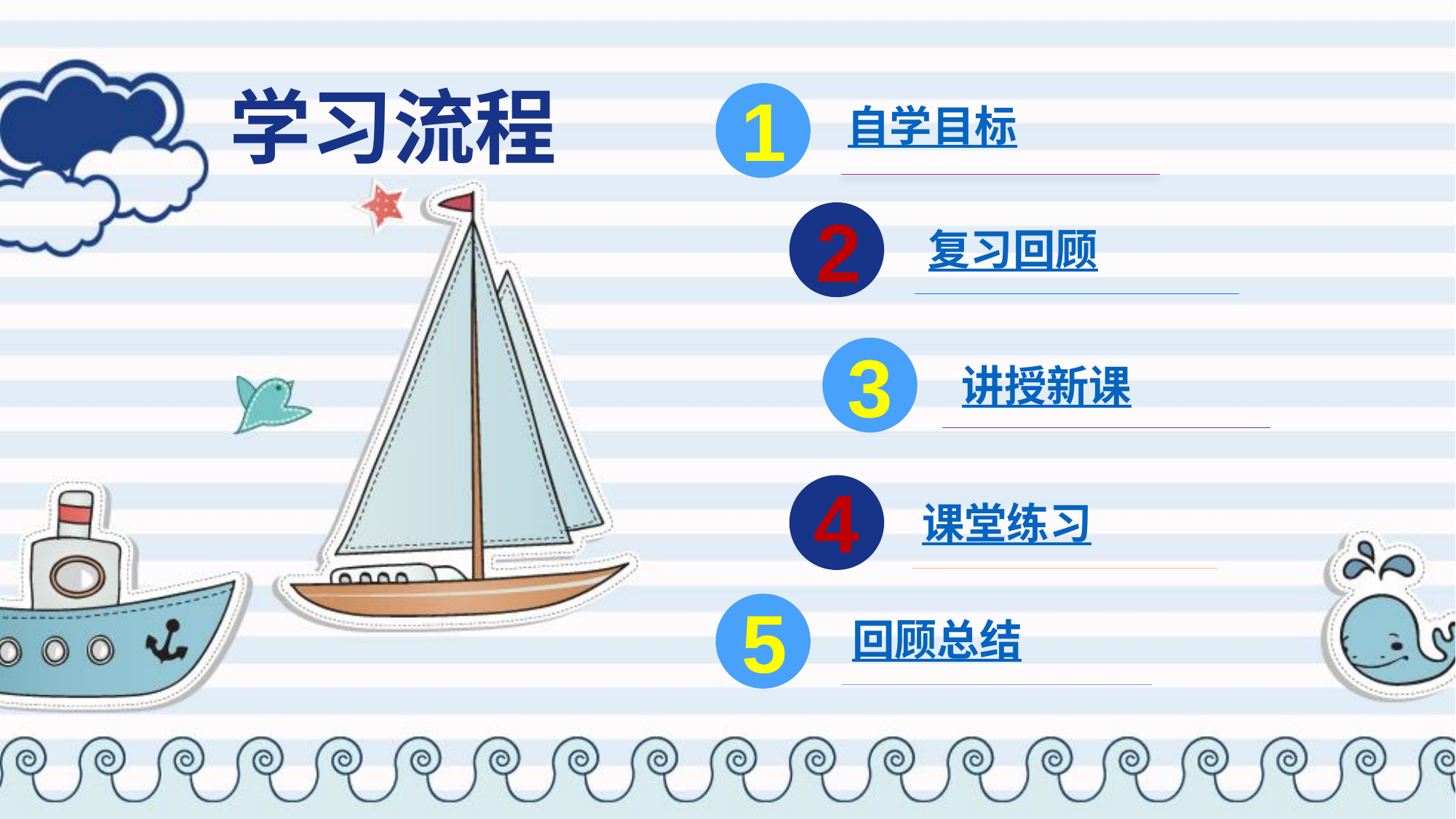

学习流程
1

自学目标
2

复习回顾
3

讲授新课
4

课堂练习
5

回顾总结